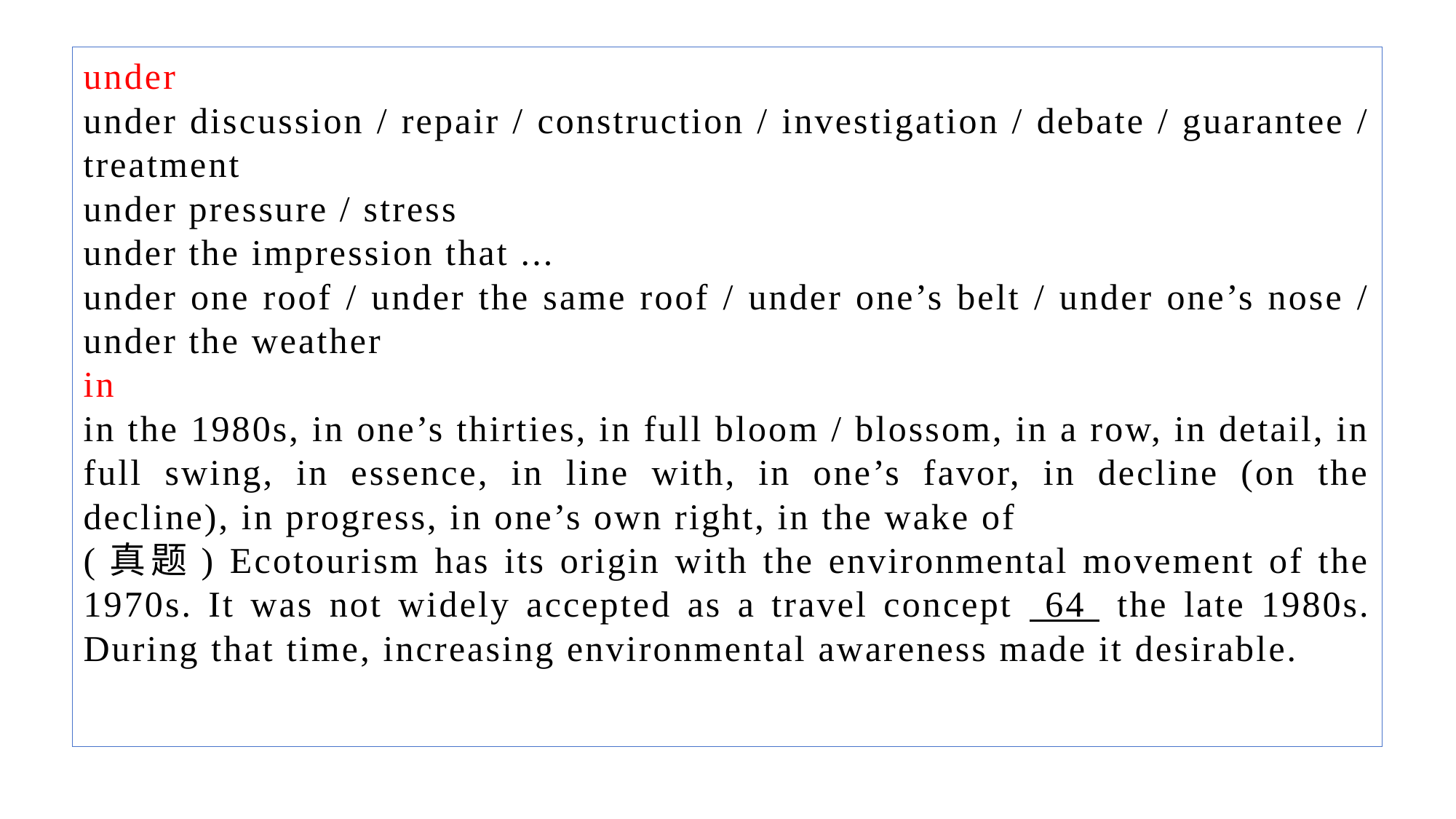

under
under discussion / repair / construction / investigation / debate / guarantee / treatment
under pressure / stress
under the impression that ...
under one roof / under the same roof / under one’s belt / under one’s nose / under the weather
in
in the 1980s, in one’s thirties, in full bloom / blossom, in a row, in detail, in full swing, in essence, in line with, in one’s favor, in decline (on the decline), in progress, in one’s own right, in the wake of
(真题) Ecotourism has its origin with the environmental movement of the 1970s. It was not widely accepted as a travel concept  64  the late 1980s. During that time, increasing environmental awareness made it desirable.